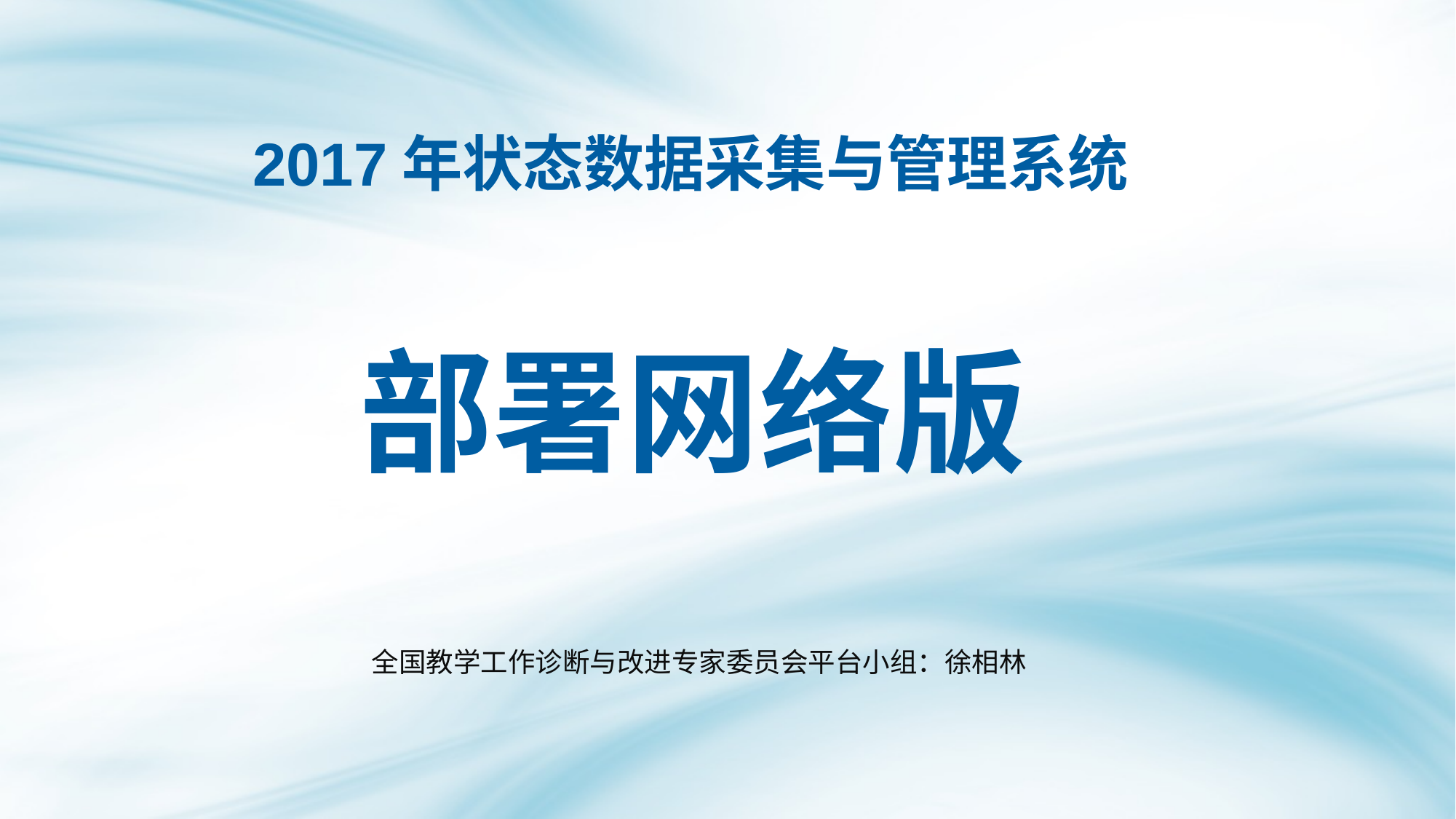

2017年状态数据采集与管理系统
部署网络版
全国教学工作诊断与改进专家委员会平台小组：徐相林